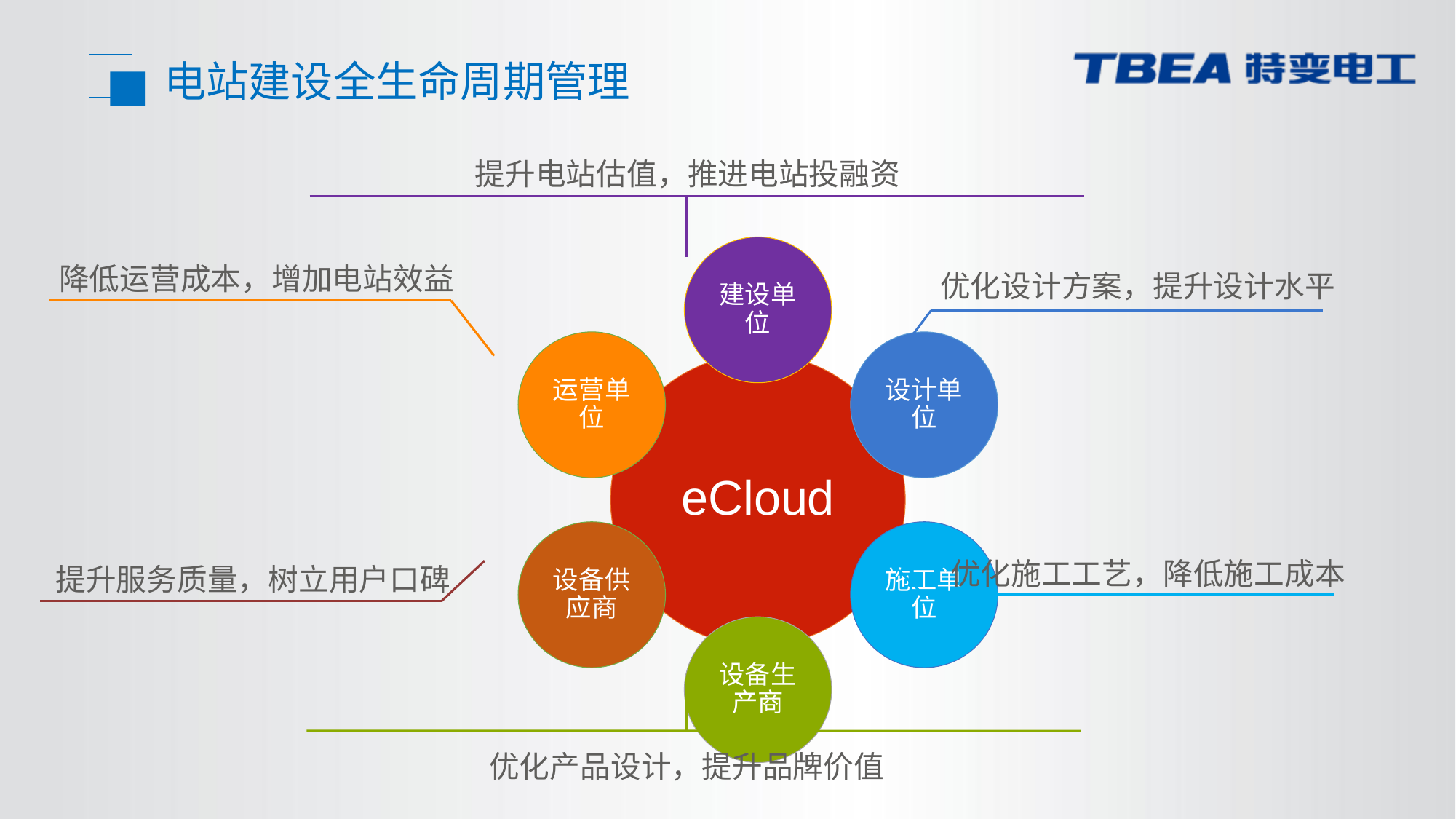

电站建设全生命周期管理

提升电站估值，推进电站投融资
eCloud
建设单位
设计单位
施工单位
设备生产商
设备供应商
运营单位
降低运营成本，增加电站效益
优化设计方案，提升设计水平
优化施工工艺，降低施工成本
提升服务质量，树立用户口碑
优化产品设计，提升品牌价值